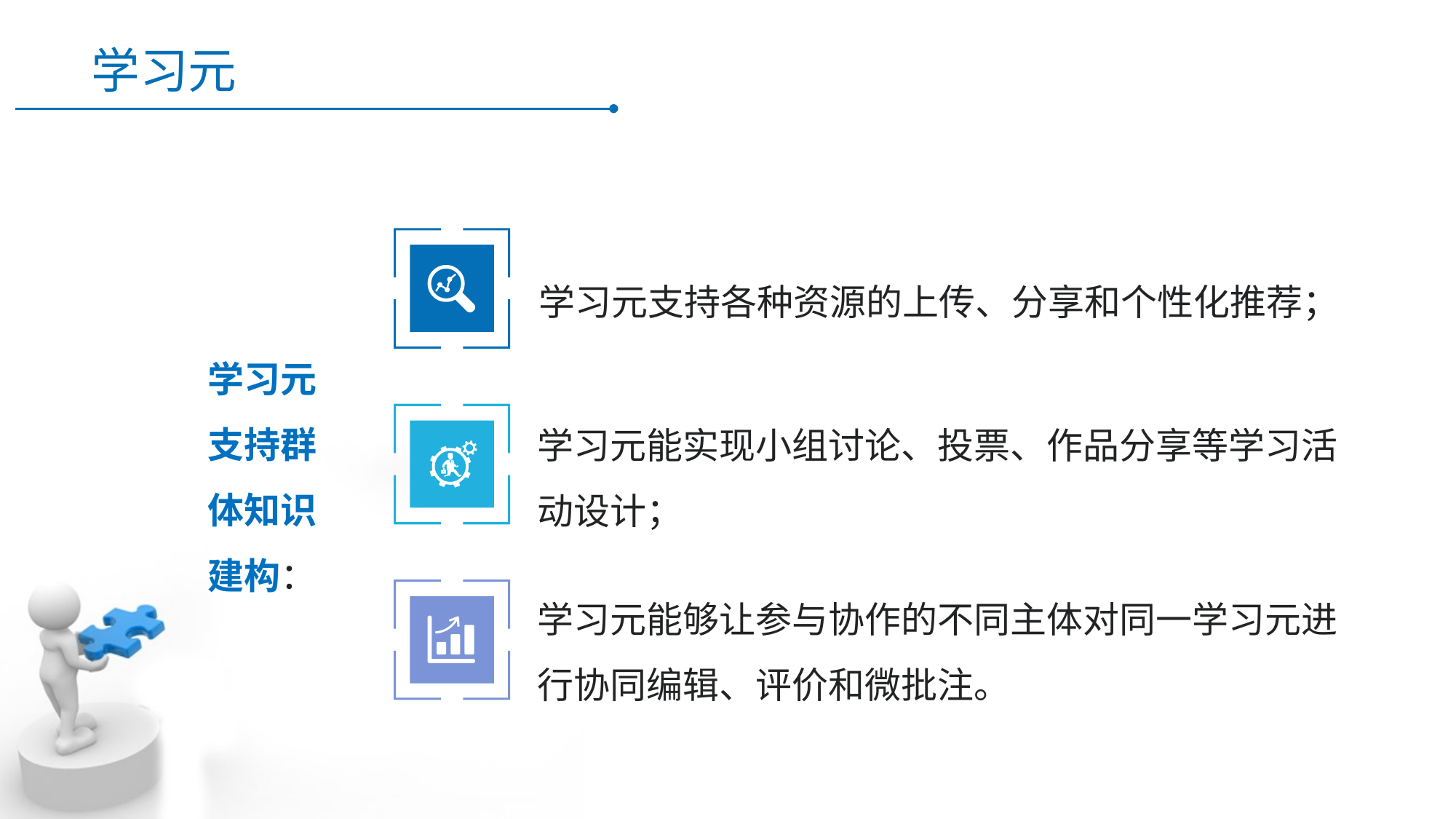

# 学习元

学习元支持各种资源的上传、分享和个性化推荐；

学习元支持群体知识建构：
学习元能实现小组讨论、投票、作品分享等学习活动设计；

学习元能够让参与协作的不同主体对同一学习元进行协同编辑、评价和微批注。